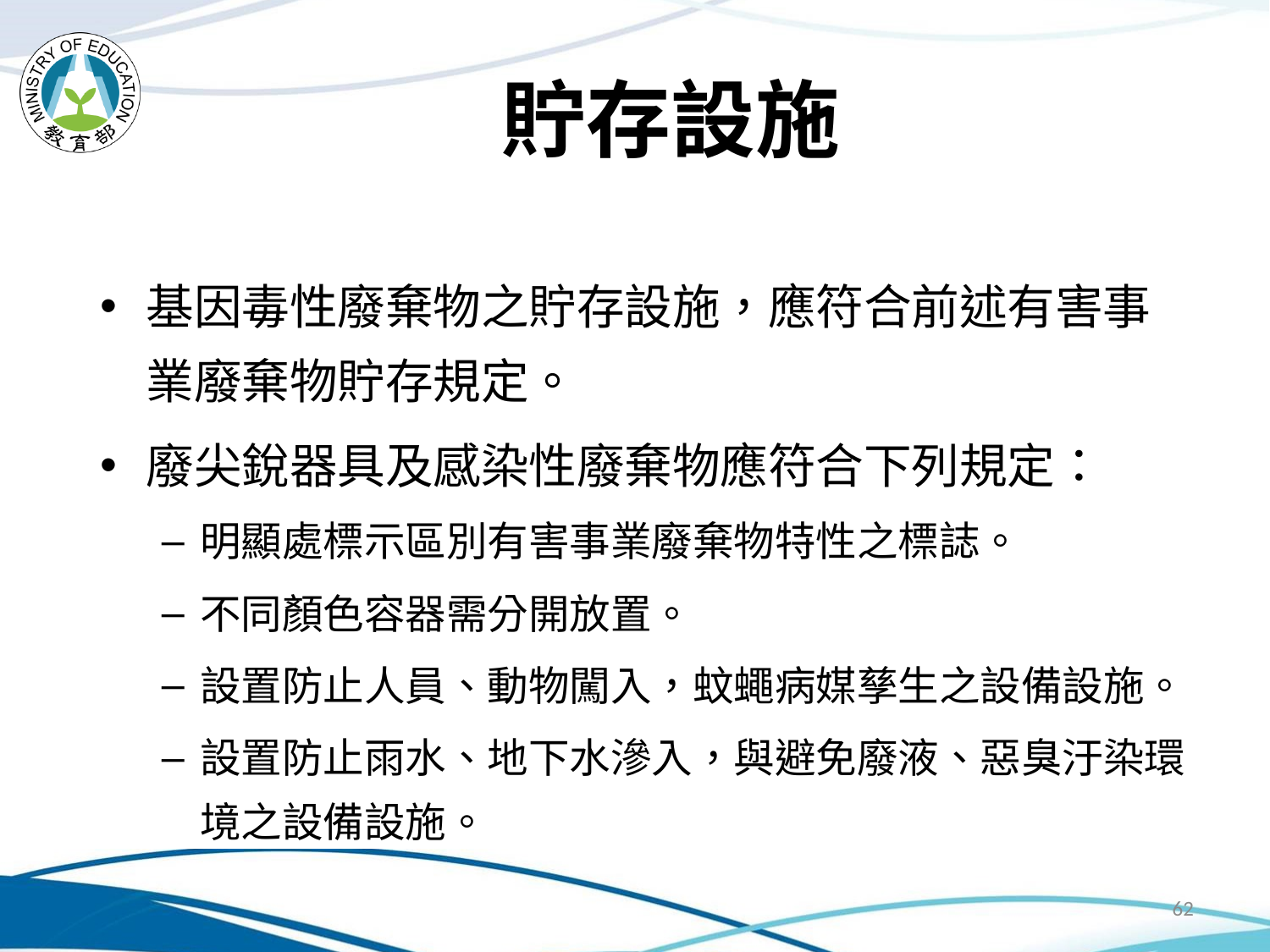

# 貯存設施
基因毒性廢棄物之貯存設施，應符合前述有害事業廢棄物貯存規定。
廢尖銳器具及感染性廢棄物應符合下列規定：
明顯處標示區別有害事業廢棄物特性之標誌。
不同顏色容器需分開放置。
設置防止人員、動物闖入，蚊蠅病媒孳生之設備設施。
設置防止雨水、地下水滲入，與避免廢液、惡臭汙染環境之設備設施。
62